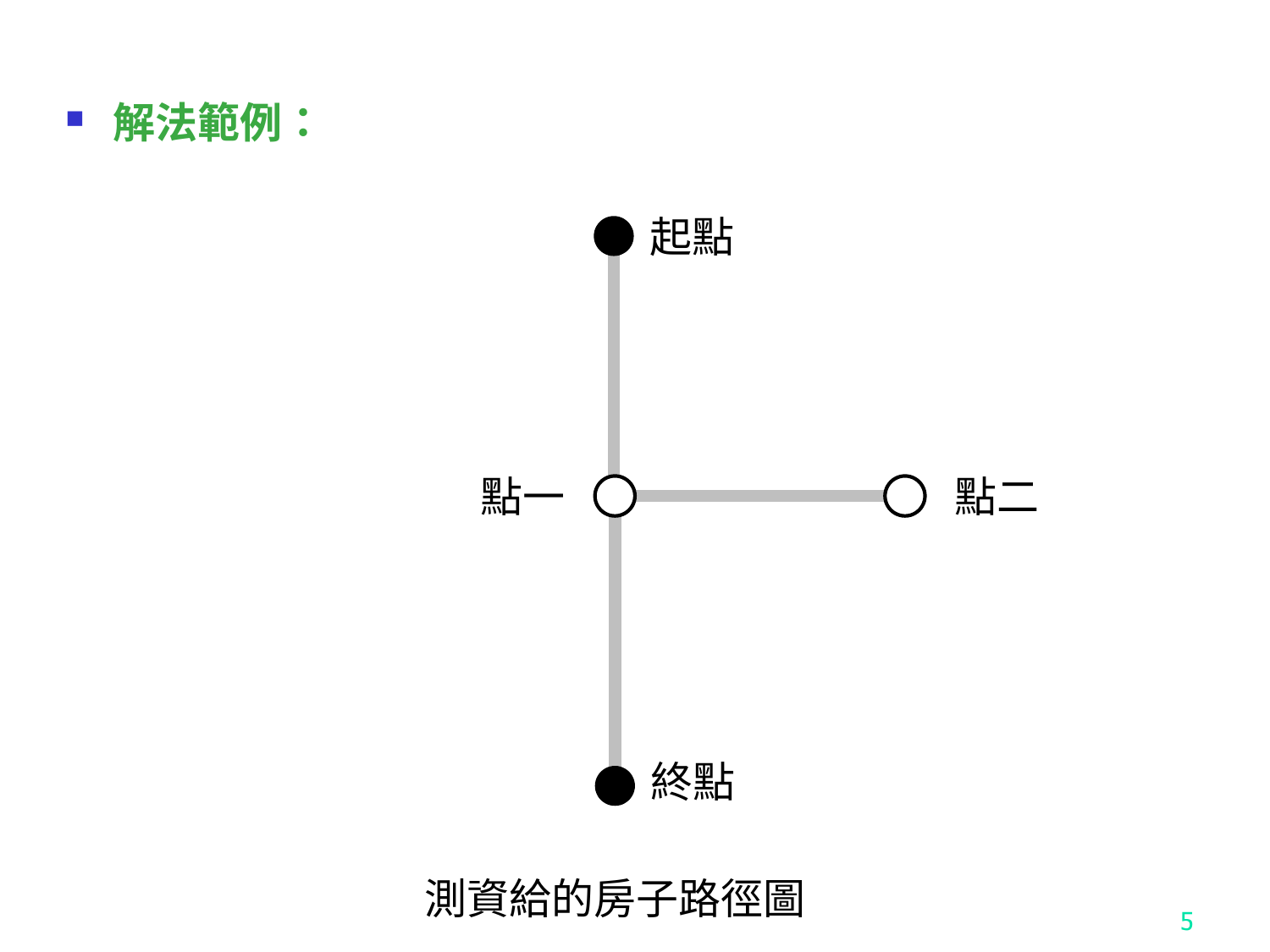

解法範例：
起點

點二
點一

終點

測資給的房子路徑圖
5